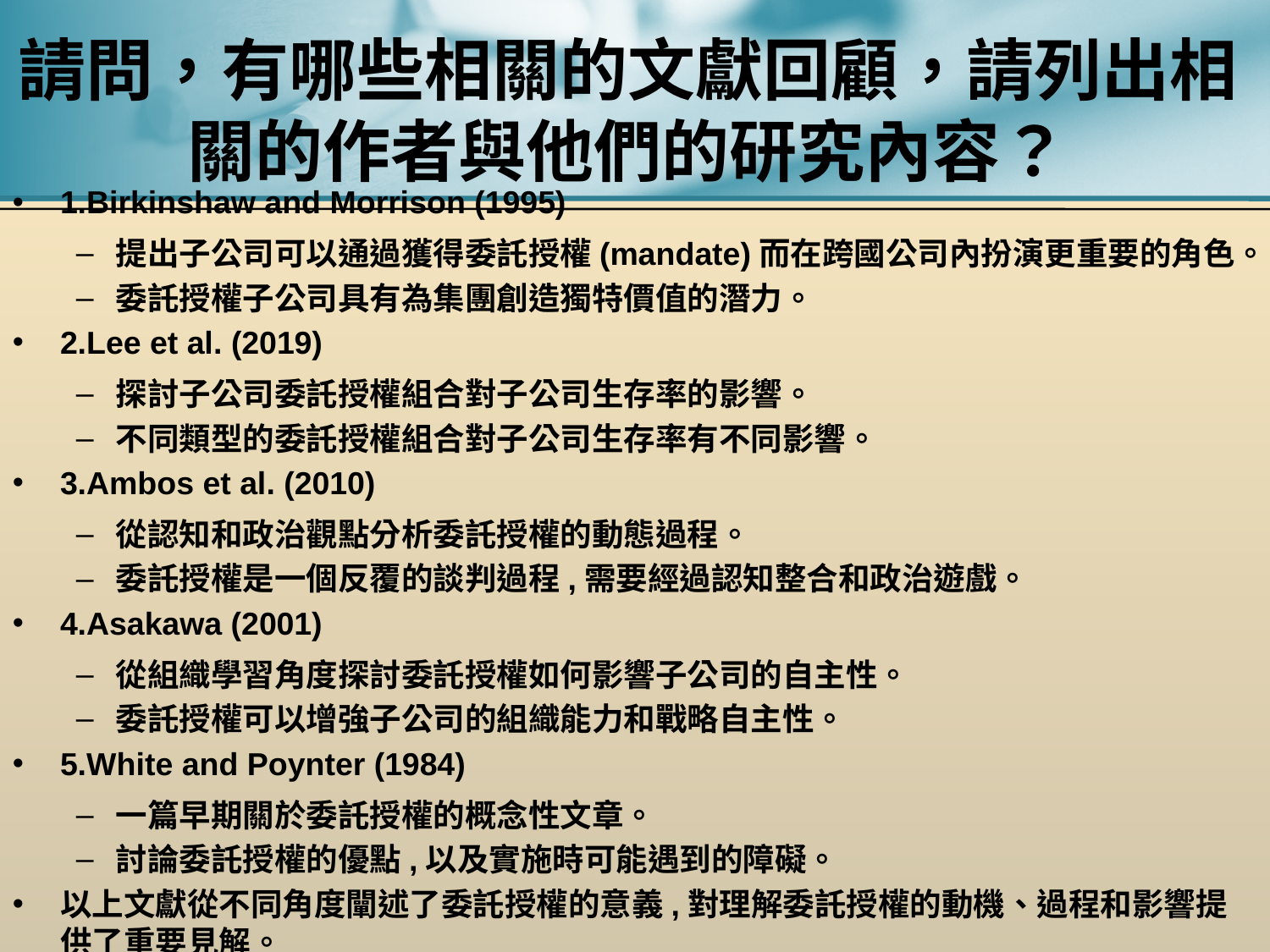

# 請問，有哪些相關的文獻回顧，請列出相關的作者與他們的研究內容？
1.Birkinshaw and Morrison (1995)
提出子公司可以通過獲得委託授權(mandate)而在跨國公司內扮演更重要的角色。
委託授權子公司具有為集團創造獨特價值的潛力。
2.Lee et al. (2019)
探討子公司委託授權組合對子公司生存率的影響。
不同類型的委託授權組合對子公司生存率有不同影響。
3.Ambos et al. (2010)
從認知和政治觀點分析委託授權的動態過程。
委託授權是一個反覆的談判過程,需要經過認知整合和政治遊戲。
4.Asakawa (2001)
從組織學習角度探討委託授權如何影響子公司的自主性。
委託授權可以增強子公司的組織能力和戰略自主性。
5.White and Poynter (1984)
一篇早期關於委託授權的概念性文章。
討論委託授權的優點,以及實施時可能遇到的障礙。
以上文獻從不同角度闡述了委託授權的意義,對理解委託授權的動機、過程和影響提供了重要見解。